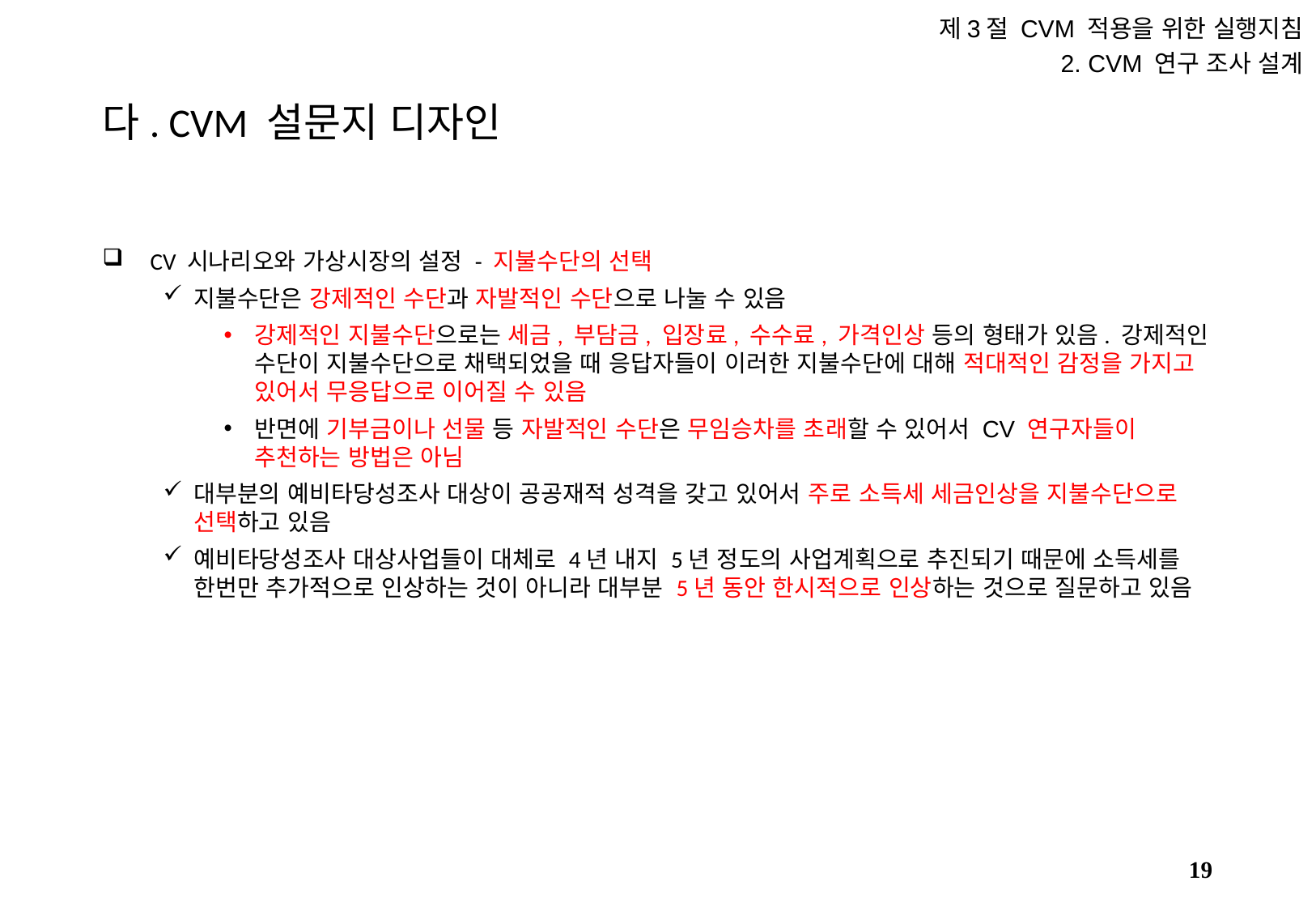

제3절 CVM 적용을 위한 실행지침
2. CVM 연구 조사 설계
# 다. CVM 설문지 디자인
CV 시나리오와 가상시장의 설정 - 지불수단의 선택
지불수단은 강제적인 수단과 자발적인 수단으로 나눌 수 있음
강제적인 지불수단으로는 세금, 부담금, 입장료, 수수료, 가격인상 등의 형태가 있음. 강제적인 수단이 지불수단으로 채택되었을 때 응답자들이 이러한 지불수단에 대해 적대적인 감정을 가지고 있어서 무응답으로 이어질 수 있음
반면에 기부금이나 선물 등 자발적인 수단은 무임승차를 초래할 수 있어서 CV 연구자들이 추천하는 방법은 아님
대부분의 예비타당성조사 대상이 공공재적 성격을 갖고 있어서 주로 소득세 세금인상을 지불수단으로 선택하고 있음
예비타당성조사 대상사업들이 대체로 4년 내지 5년 정도의 사업계획으로 추진되기 때문에 소득세를 한번만 추가적으로 인상하는 것이 아니라 대부분 5년 동안 한시적으로 인상하는 것으로 질문하고 있음
19